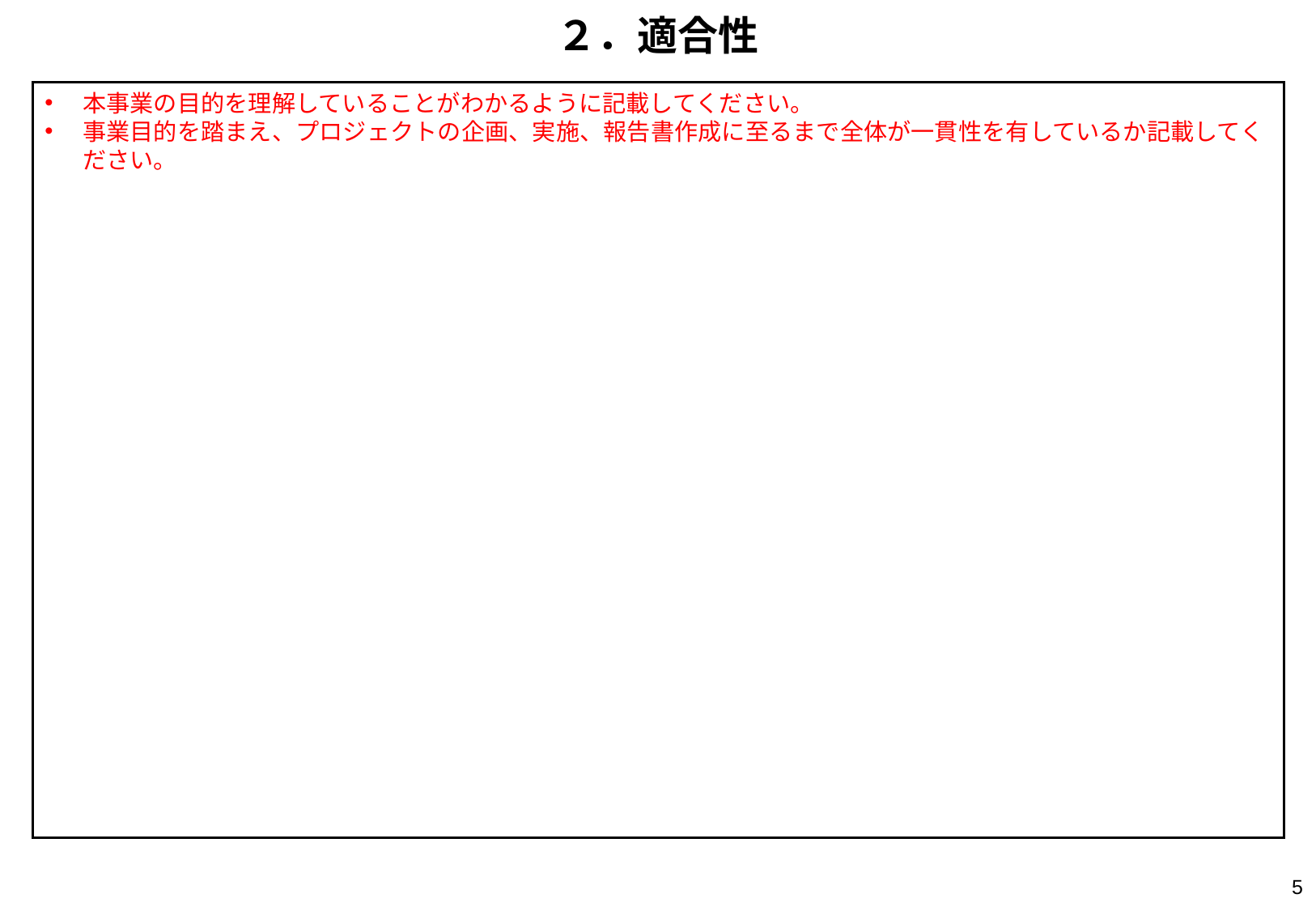

# ２．適合性
本事業の目的を理解していることがわかるように記載してください。
事業目的を踏まえ、プロジェクトの企画、実施、報告書作成に至るまで全体が一貫性を有しているか記載してください。
5